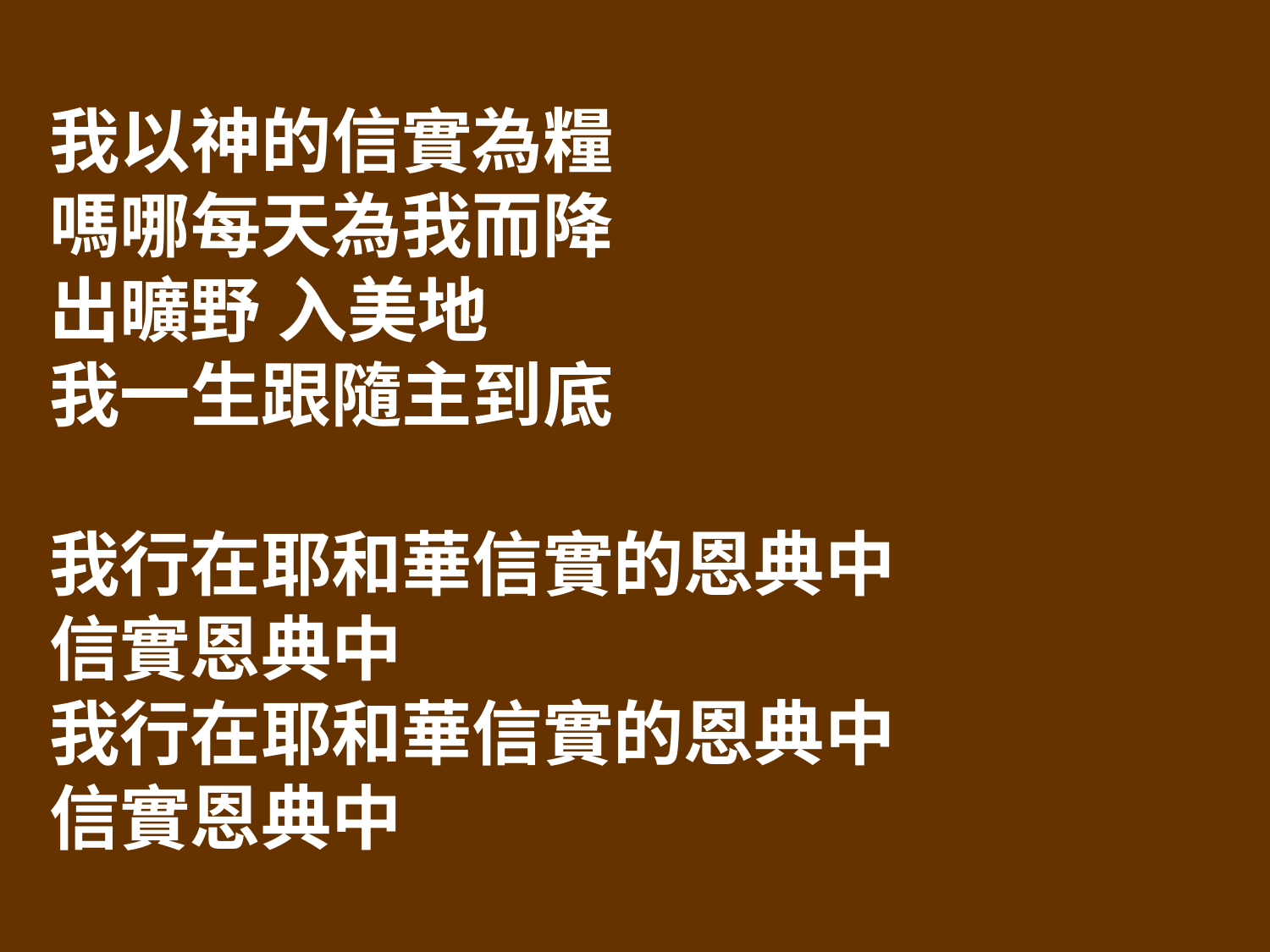

我以神的信實為糧
嗎哪每天為我而降
出曠野 入美地
我一生跟隨主到底

我行在耶和華信實的恩典中
信實恩典中
我行在耶和華信實的恩典中
信實恩典中